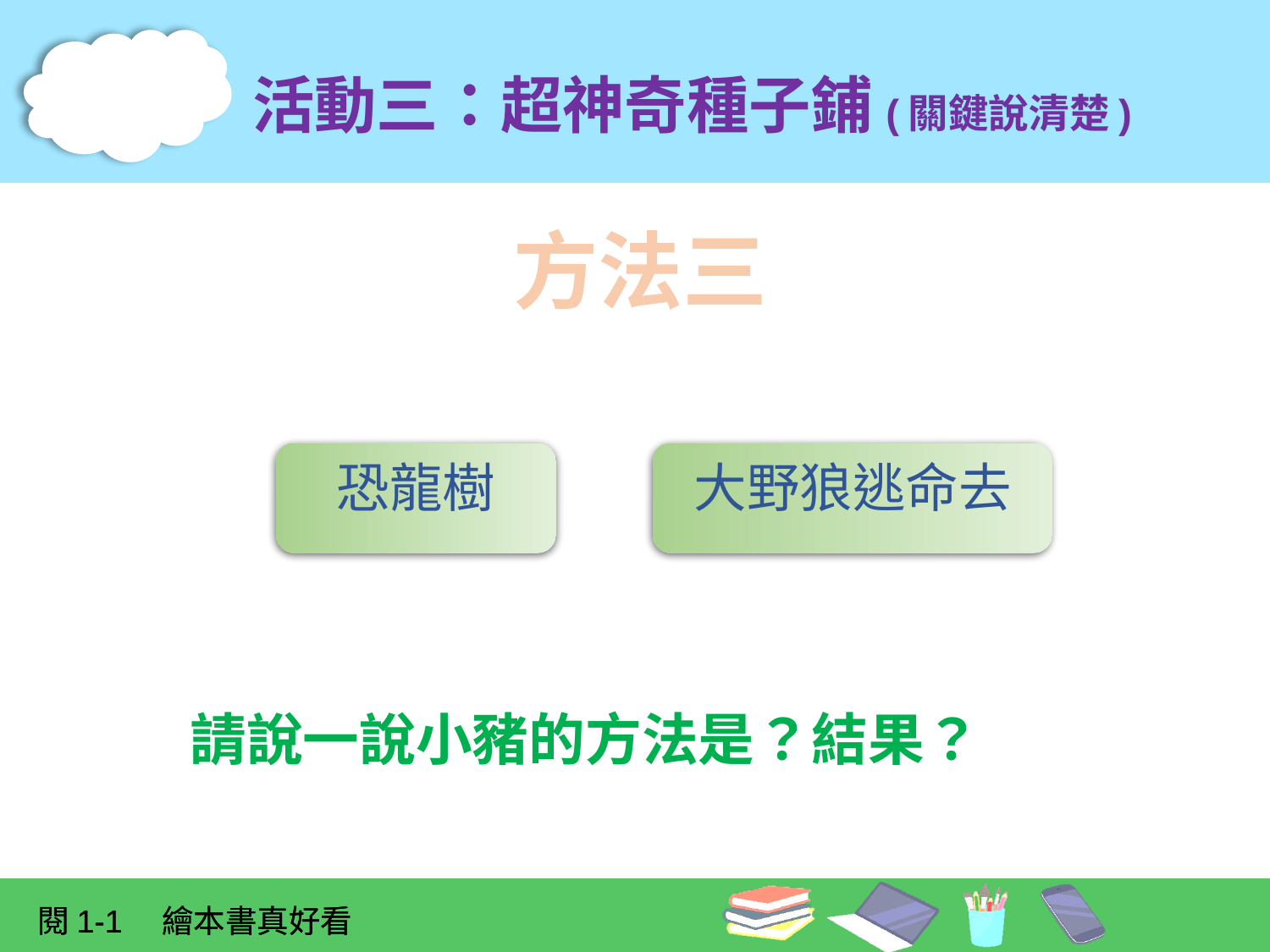

活動三：超神奇種子鋪(關鍵說清楚)
方法三
大野狼逃命去
恐龍樹
請說一說小豬的方法是？結果？